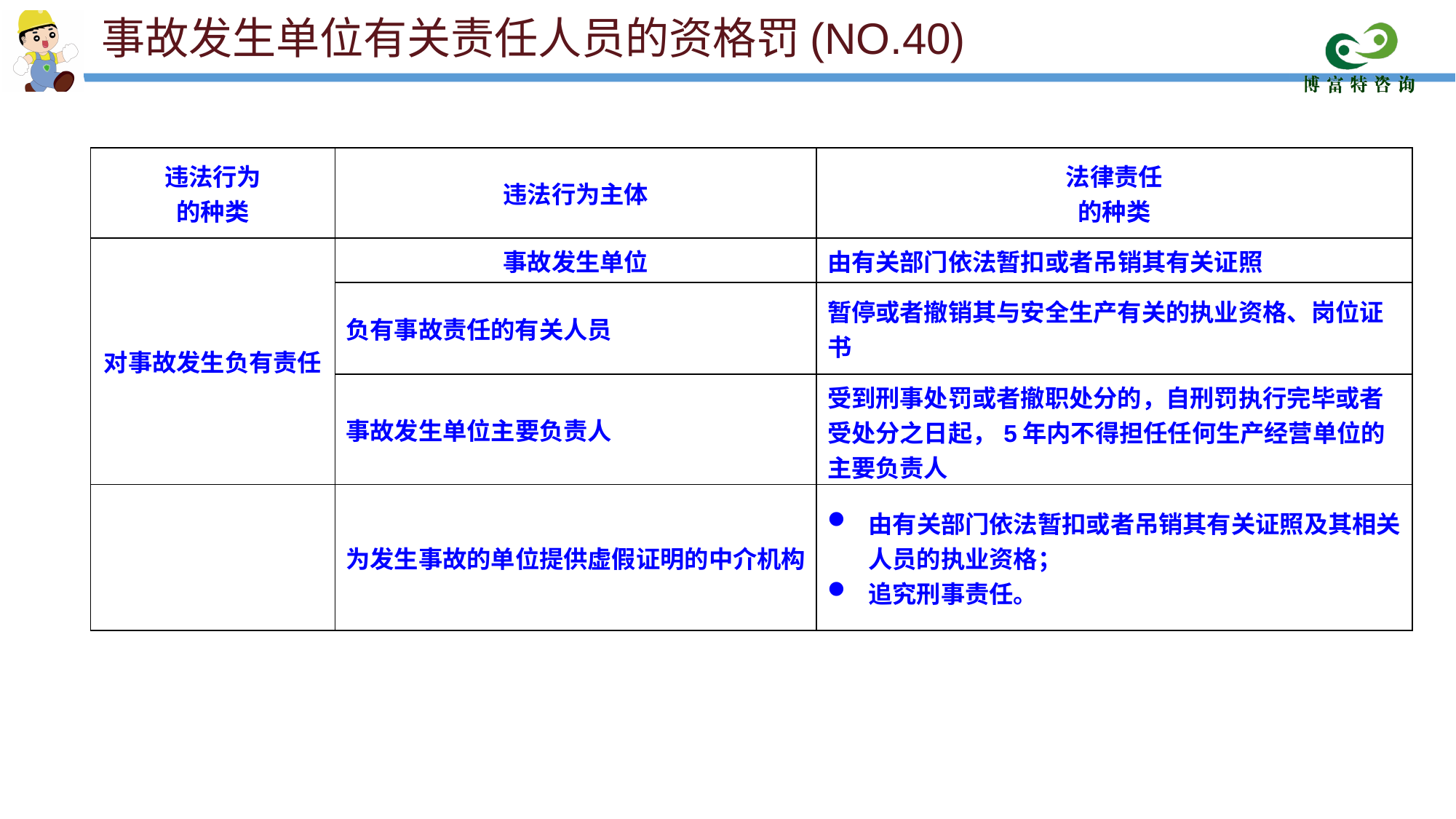

事故发生单位有关责任人员的资格罚(NO.40)
| 违法行为 的种类 | 违法行为主体 | 法律责任 的种类 |
| --- | --- | --- |
| 对事故发生负有责任 | 事故发生单位 | 由有关部门依法暂扣或者吊销其有关证照 |
|  | 负有事故责任的有关人员 | 暂停或者撤销其与安全生产有关的执业资格、岗位证书 |
|  | 事故发生单位主要负责人 | 受到刑事处罚或者撤职处分的，自刑罚执行完毕或者受处分之日起，5年内不得担任任何生产经营单位的主要负责人 |
|  | 为发生事故的单位提供虚假证明的中介机构 | 由有关部门依法暂扣或者吊销其有关证照及其相关人员的执业资格； 追究刑事责任。 |